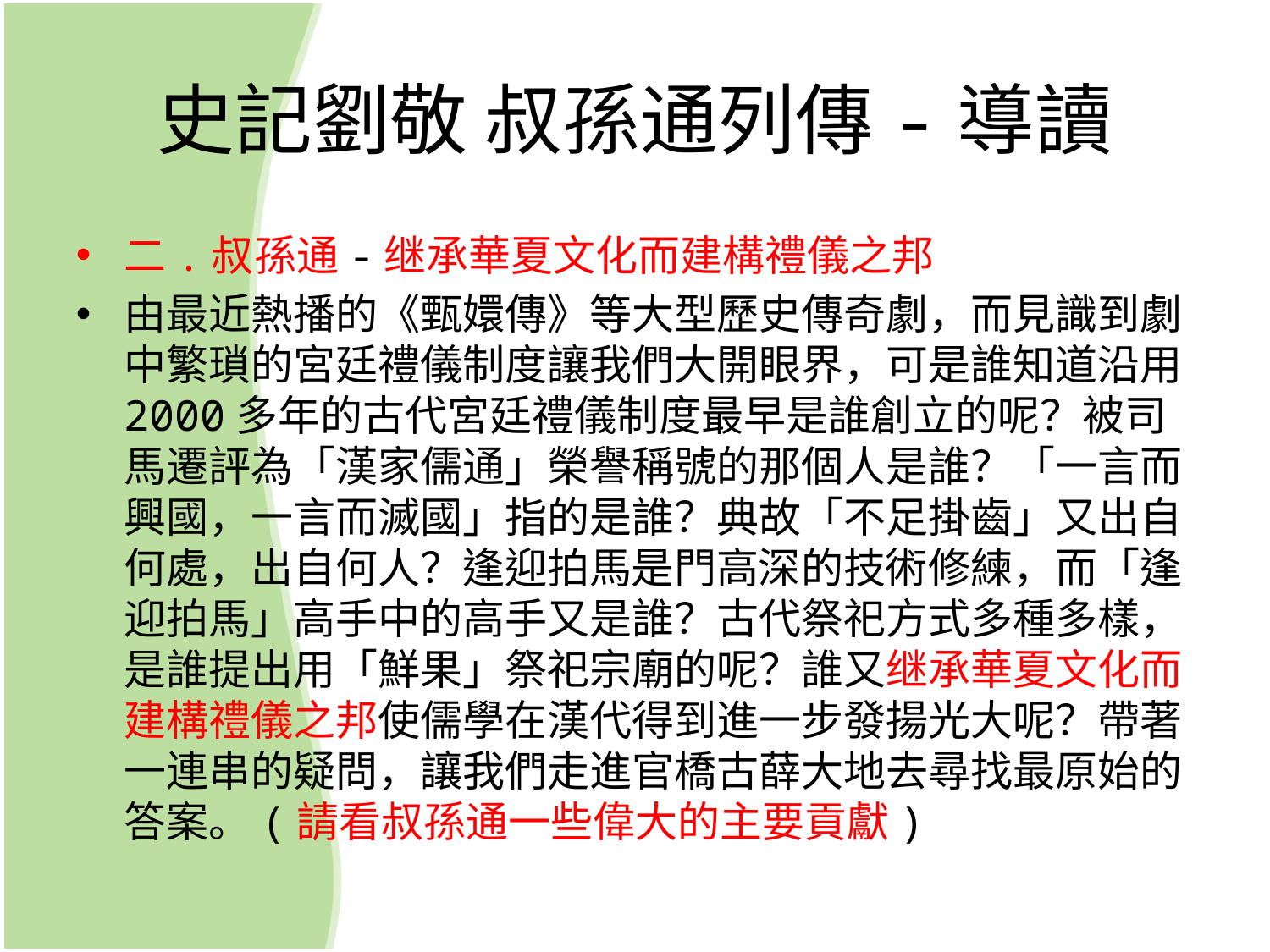

# 史記劉敬 叔孫通列傳-導讀
二.叔孫通-继承華夏文化而建構禮儀之邦
由最近熱播的《甄嬛傳》等大型歷史傳奇劇，而見識到劇中繁瑣的宮廷禮儀制度讓我們大開眼界，可是誰知道沿用2000多年的古代宮廷禮儀制度最早是誰創立的呢？被司馬遷評為「漢家儒通」榮譽稱號的那個人是誰？「一言而興國，一言而滅國」指的是誰？典故「不足掛齒」又出自何處，出自何人？逢迎拍馬是門高深的技術修練，而「逢迎拍馬」高手中的高手又是誰？古代祭祀方式多種多樣，是誰提出用「鮮果」祭祀宗廟的呢？誰又继承華夏文化而建構禮儀之邦使儒學在漢代得到進一步發揚光大呢？帶著一連串的疑問，讓我們走進官橋古薛大地去尋找最原始的答案。(請看叔孫通一些偉大的主要貢獻)